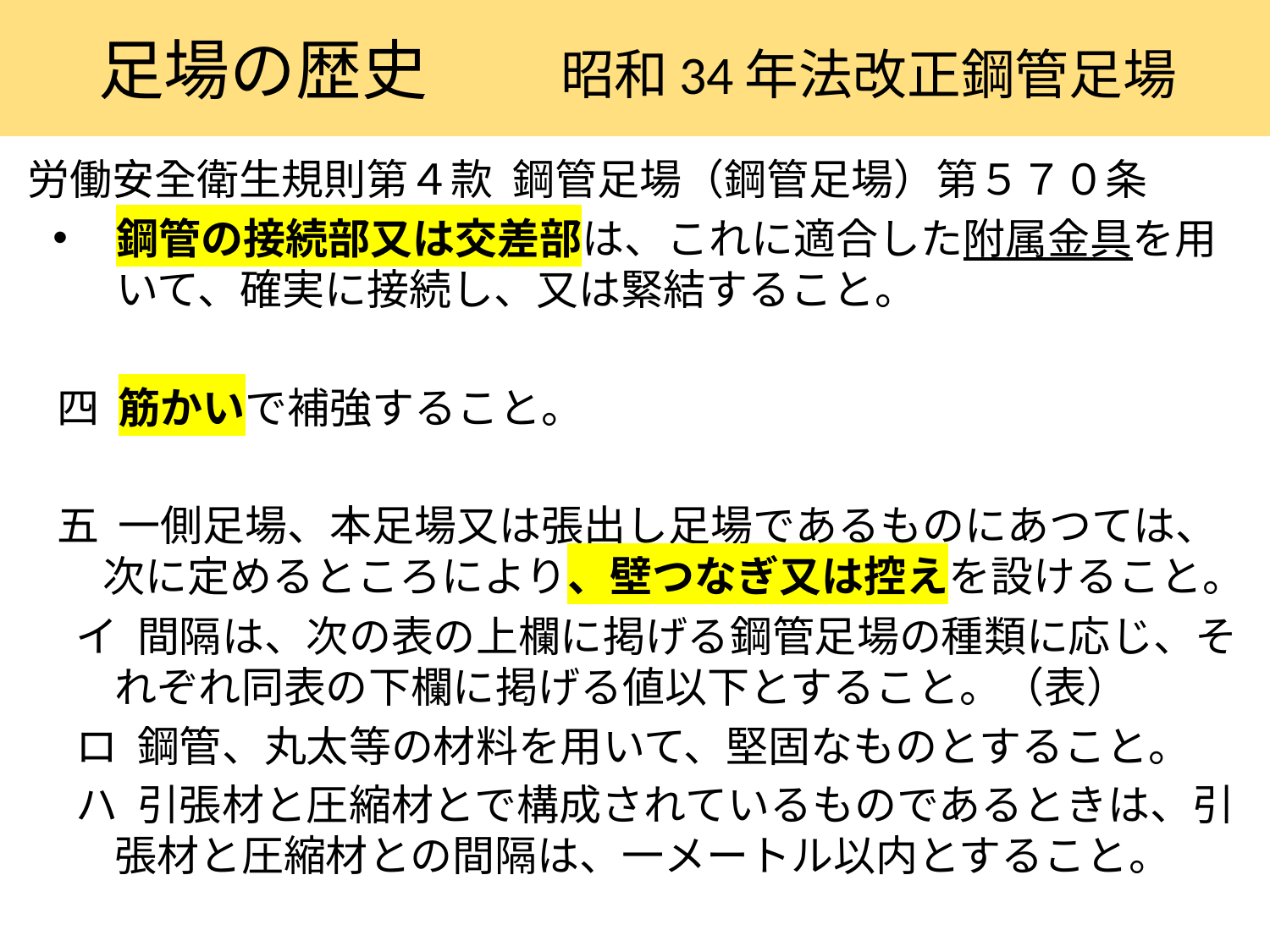

# 足場の歴史　　昭和34年法改正鋼管足場
労働安全衛生規則第４款  鋼管足場（鋼管足場）第５７０条
鋼管の接続部又は交差部は、これに適合した附属金具を用いて、確実に接続し、又は緊結すること。

  四  筋かいで補強すること。

  五  一側足場、本足場又は張出し足場であるものにあつては、次に定めるところにより、壁つなぎ又は控えを設けること。
    イ  間隔は、次の表の上欄に掲げる鋼管足場の種類に応じ、それぞれ同表の下欄に掲げる値以下とすること。（表）
    ロ  鋼管、丸太等の材料を用いて、堅固なものとすること。
    ハ  引張材と圧縮材とで構成されているものであるときは、引張材と圧縮材との間隔は、一メートル以内とすること。